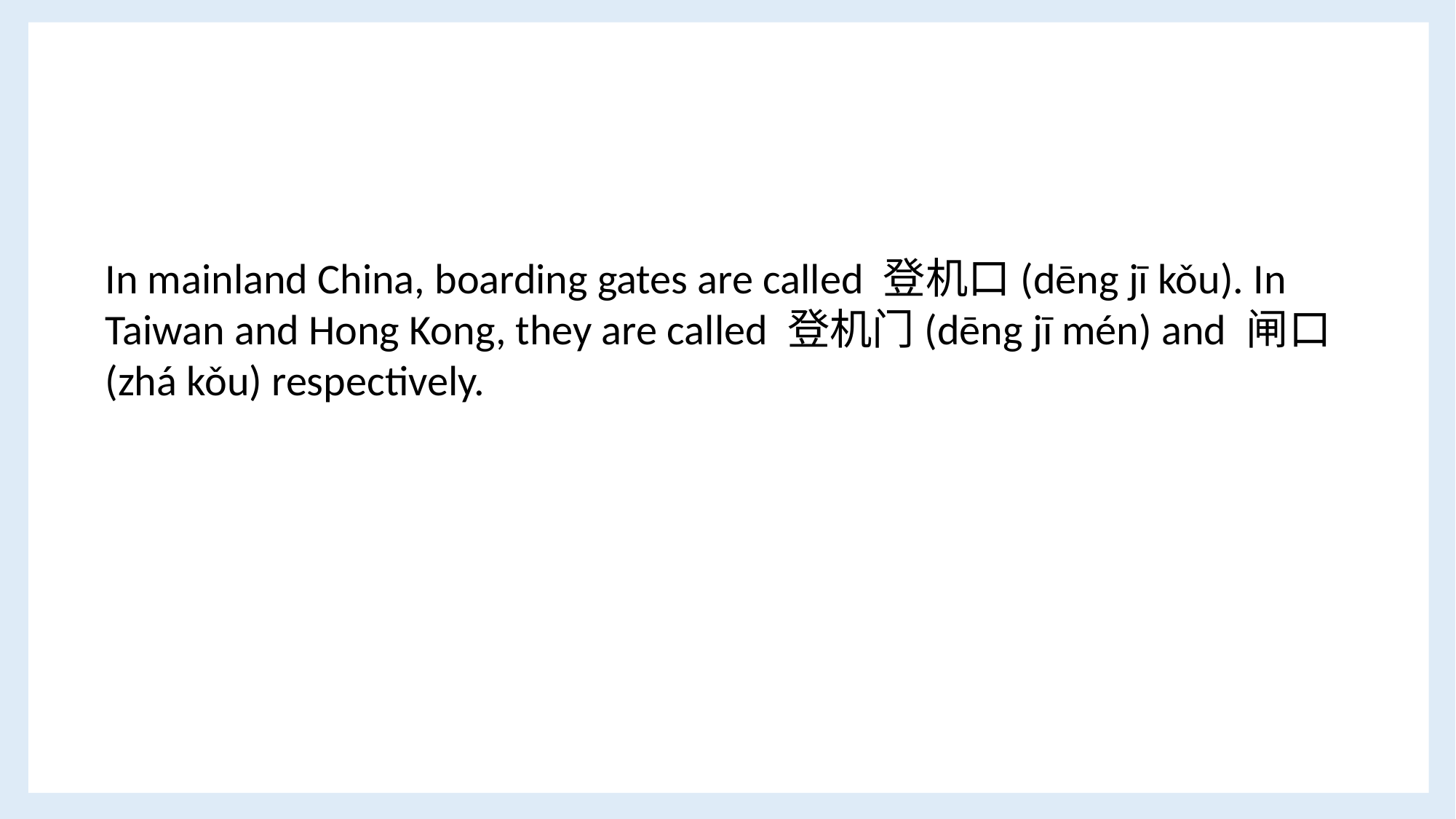

In mainland China, boarding gates are called 登机口(dēng jī kǒu). In Taiwan and Hong Kong, they are called 登机门(dēng jī mén) and 闸口(zhá kǒu) respectively.